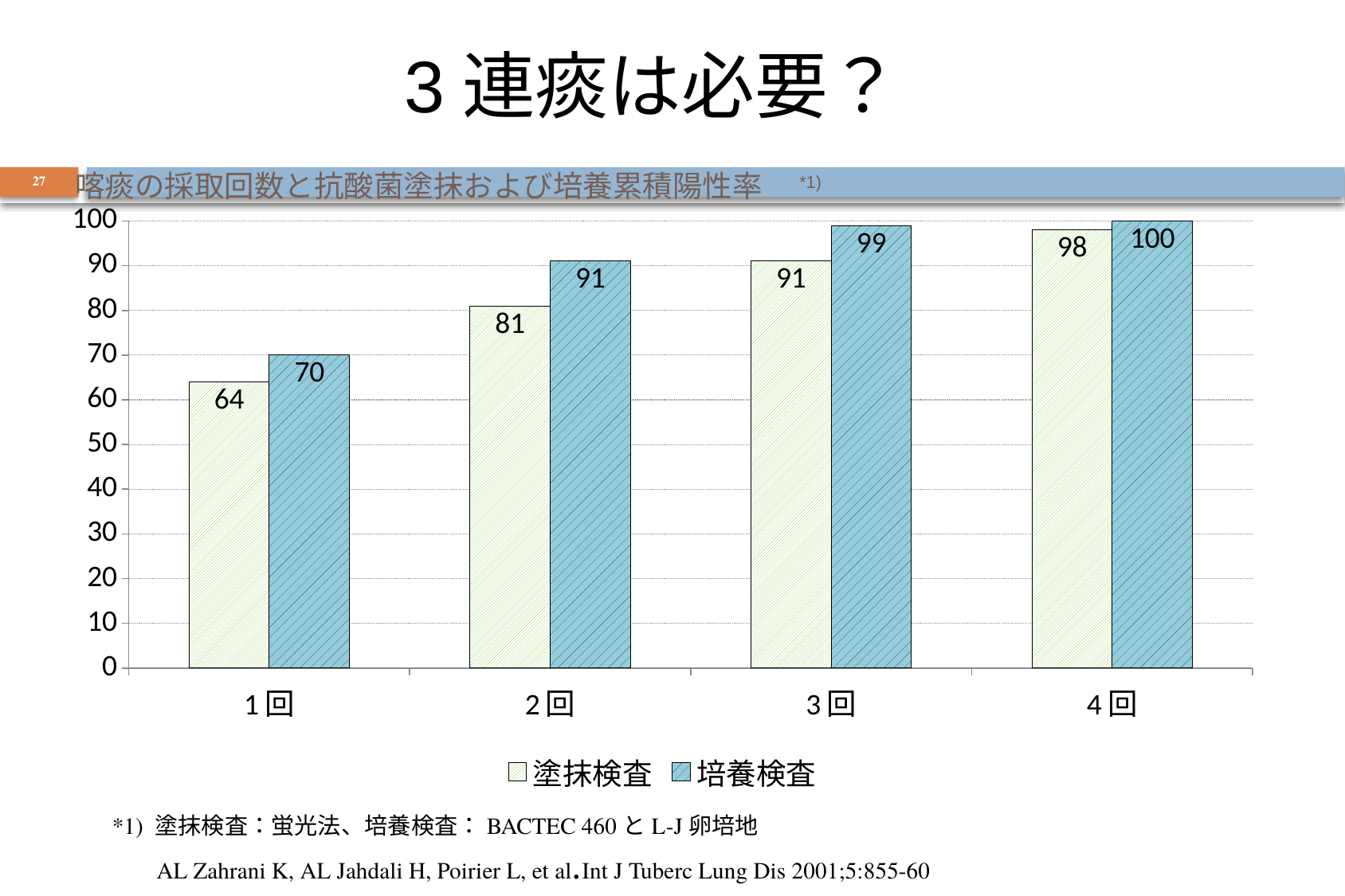

3連痰は必要？
# 喀痰の採取回数と抗酸菌塗抹および培養累積陽性率　*1)
27

### Chart

| Category | 塗抹検査 | 培養検査 |
|---|---|---|
| 1回 | 64.0 | 70.0 |
| 2回 | 81.0 | 91.0 |
| 3回 | 91.0 | 99.0 |
| 4回 | 98.0 | 100.0 |
*1) 塗抹検査：蛍光法、培養検査：BACTEC 460とL-J卵培地
　   AL Zahrani K, AL Jahdali H, Poirier L, et al.Int J Tuberc Lung Dis 2001;5:855-60